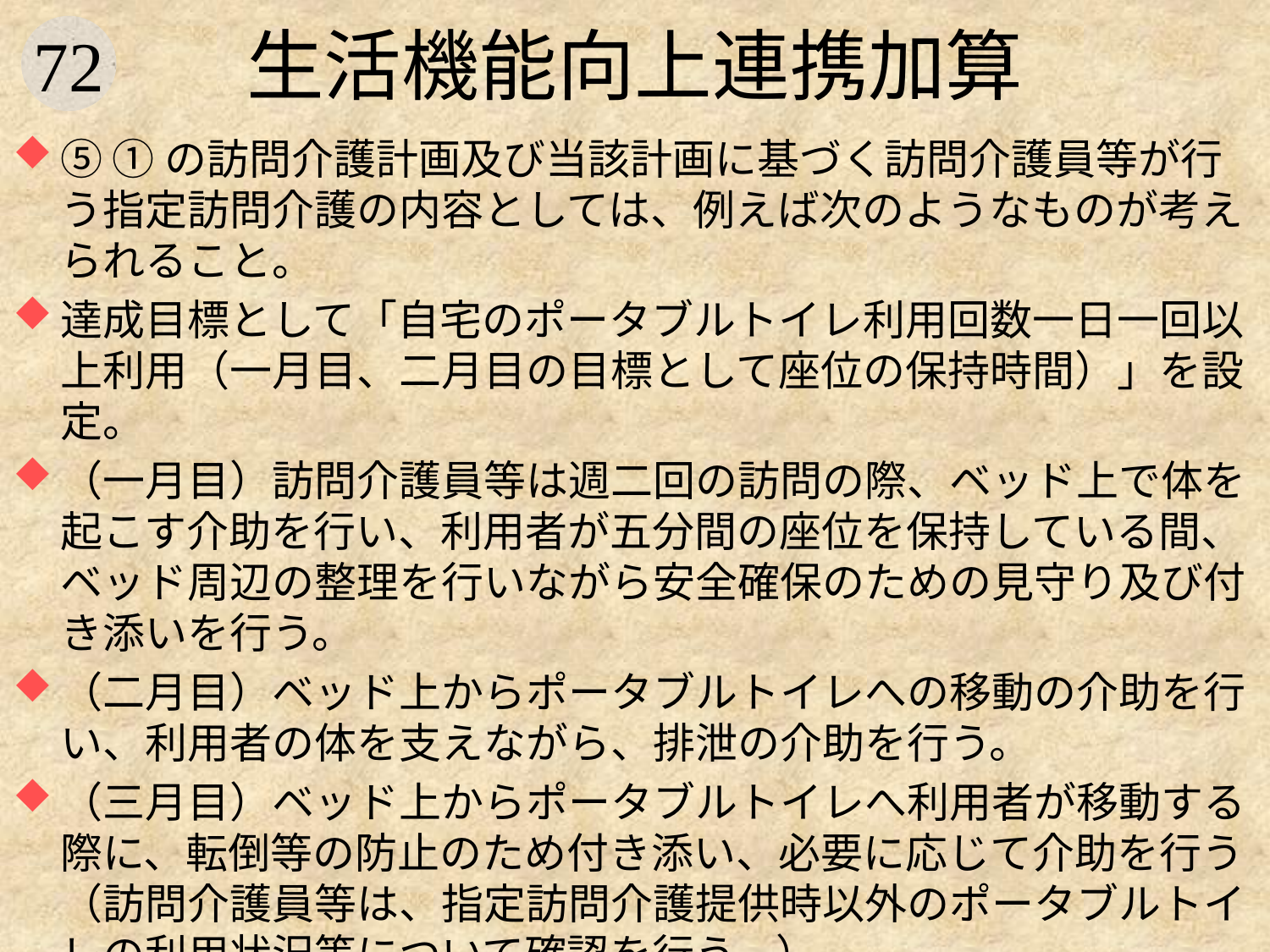

# 生活機能向上連携加算
⑤ ①の訪問介護計画及び当該計画に基づく訪問介護員等が行う指定訪問介護の内容としては、例えば次のようなものが考えられること。
達成目標として「自宅のポータブルトイレ利用回数一日一回以上利用（一月目、二月目の目標として座位の保持時間）」を設定。
（一月目）訪問介護員等は週二回の訪問の際、ベッド上で体を起こす介助を行い、利用者が五分間の座位を保持している間、ベッド周辺の整理を行いながら安全確保のための見守り及び付き添いを行う。
（二月目）ベッド上からポータブルトイレへの移動の介助を行い、利用者の体を支えながら、排泄の介助を行う。
（三月目）ベッド上からポータブルトイレへ利用者が移動する際に、転倒等の防止のため付き添い、必要に応じて介助を行う（訪問介護員等は、指定訪問介護提供時以外のポータブルトイレの利用状況等について確認を行う。）。